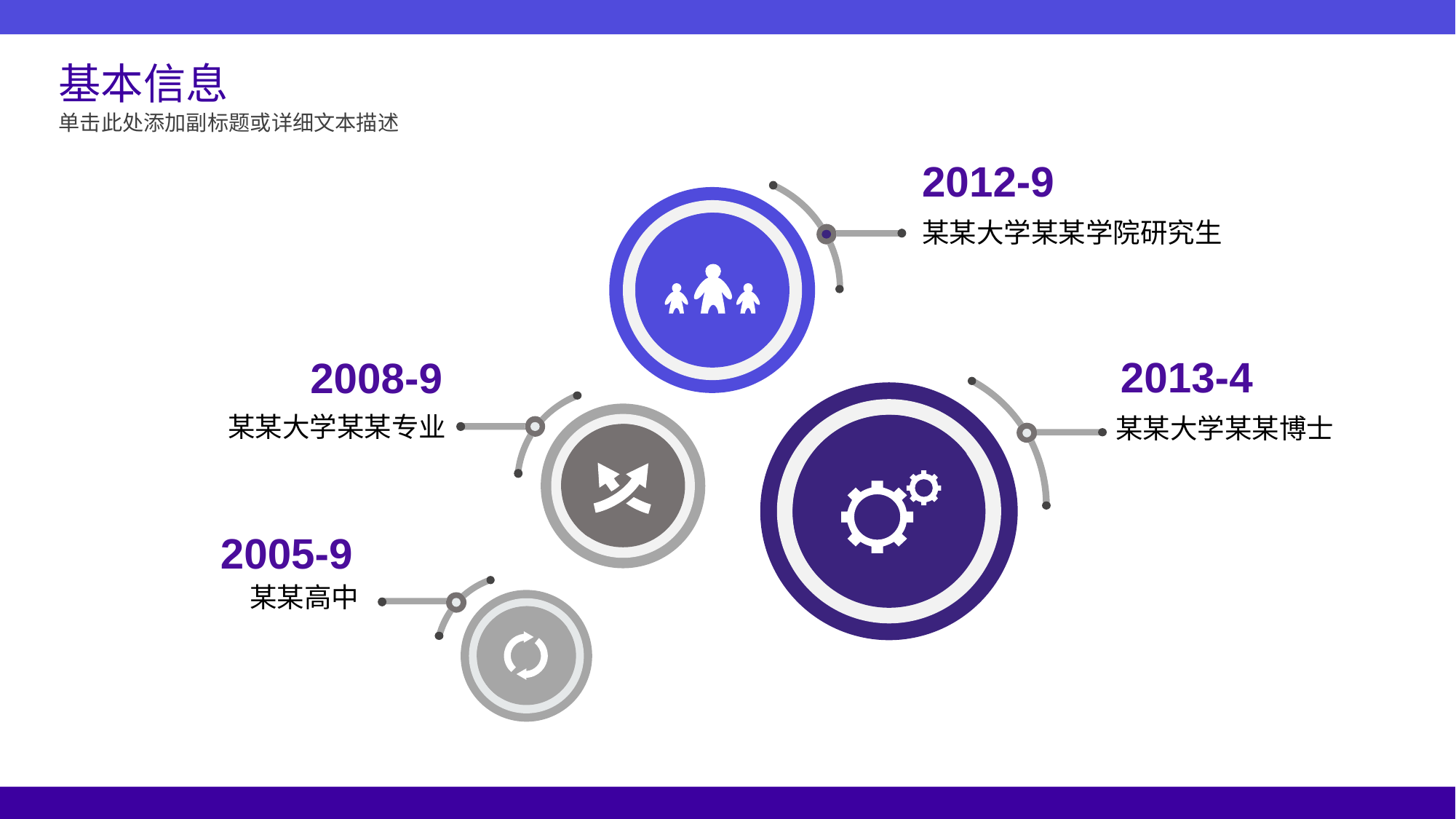

基本信息
单击此处添加副标题或详细文本描述
2012-9
某某大学某某学院研究生

2013-4
某某大学某某博士
2008-9
某某大学某某专业
2005-9
某某高中